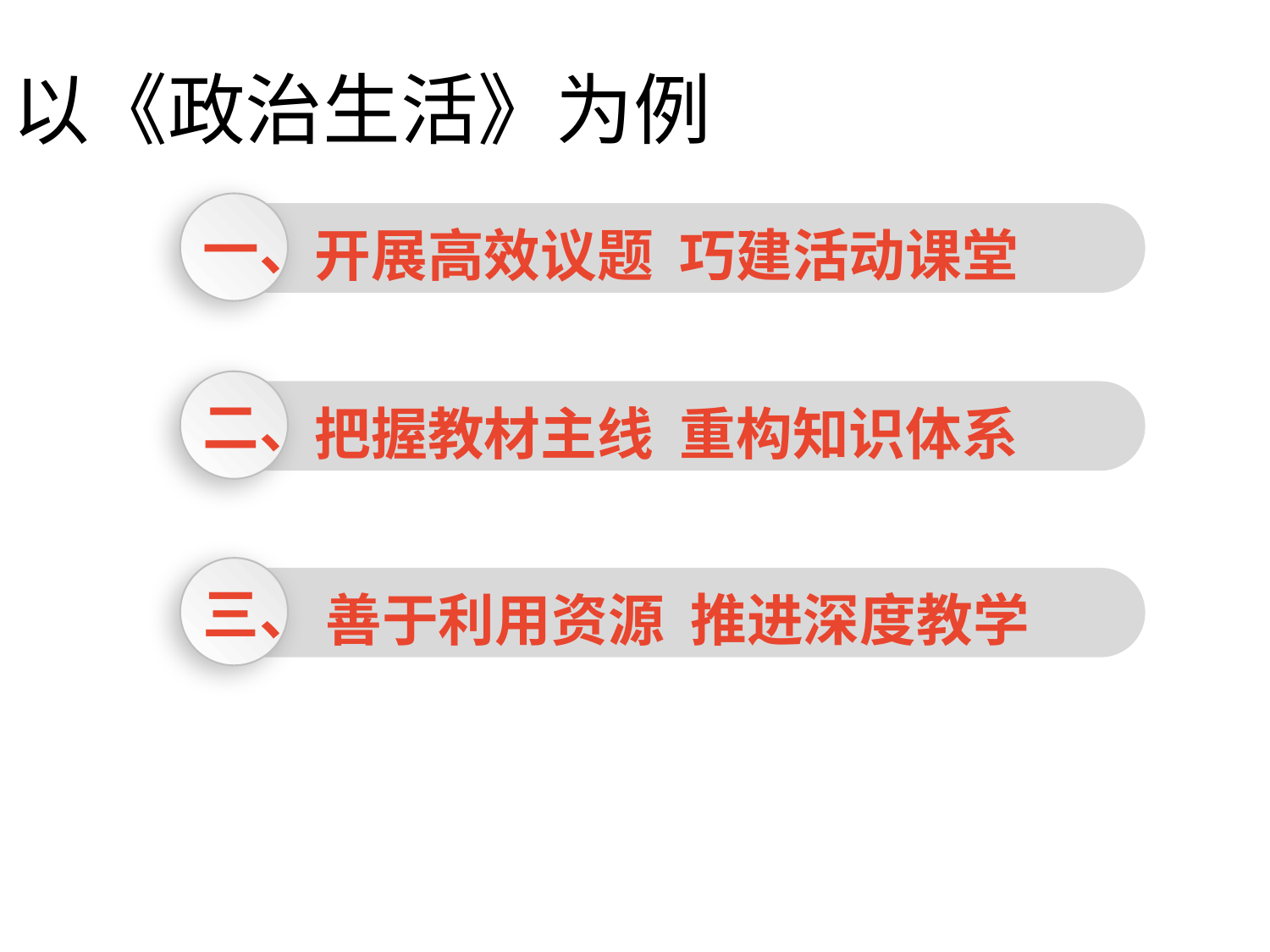

以《政治生活》为例

一、
开展高效议题  巧建活动课堂

二、
把握教材主线  重构知识体系

三、
  善于利用资源  推进深度教学